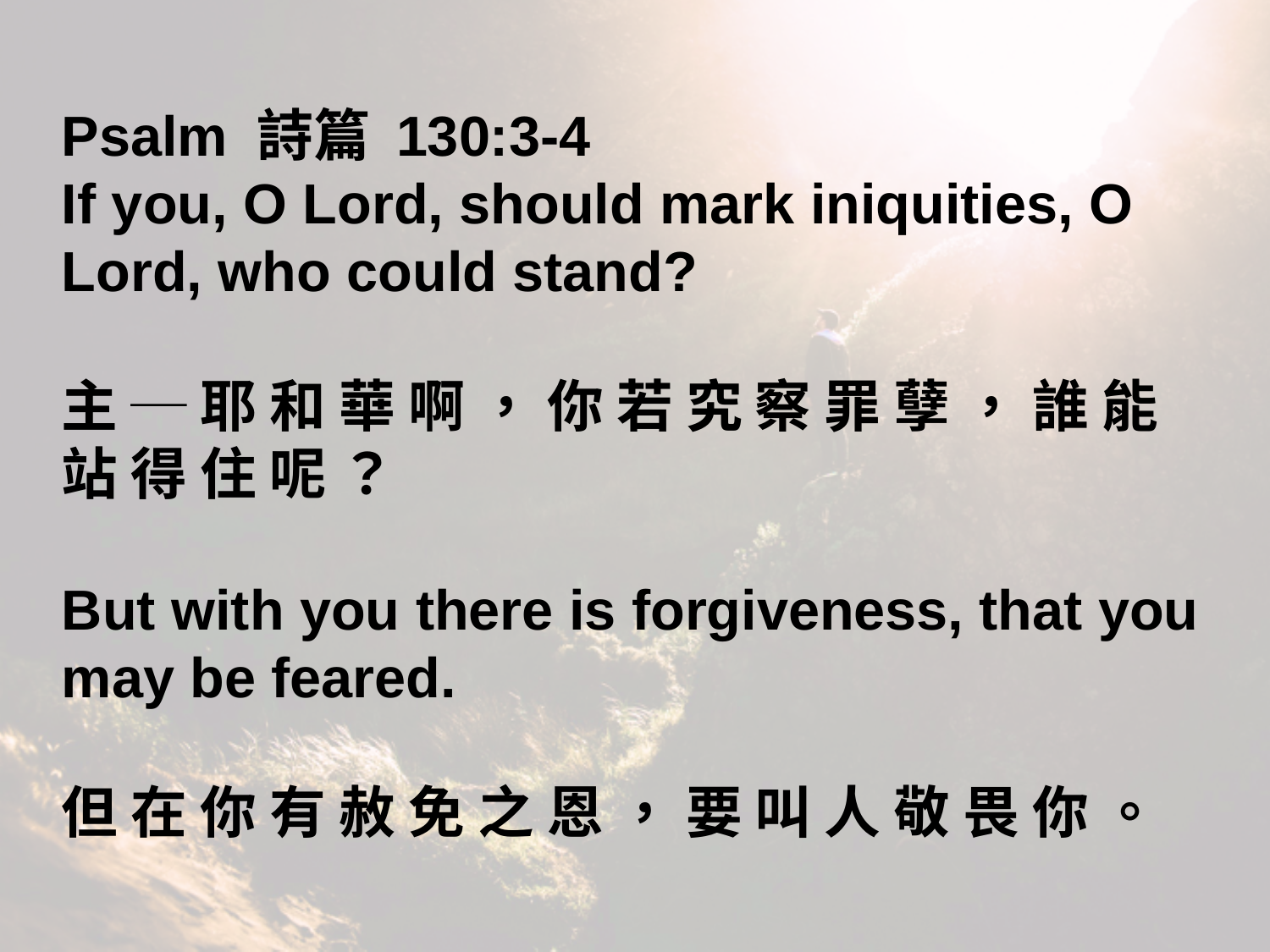

Psalm 詩篇 130:3-4
If you, O Lord, should mark iniquities, O Lord, who could stand?

主 ─ 耶 和 華 啊 ， 你 若 究 察 罪 孽 ， 誰 能 站 得 住 呢 ？

But with you there is forgiveness, that you may be feared.

但 在 你 有 赦 免 之 恩 ， 要 叫 人 敬 畏 你 。